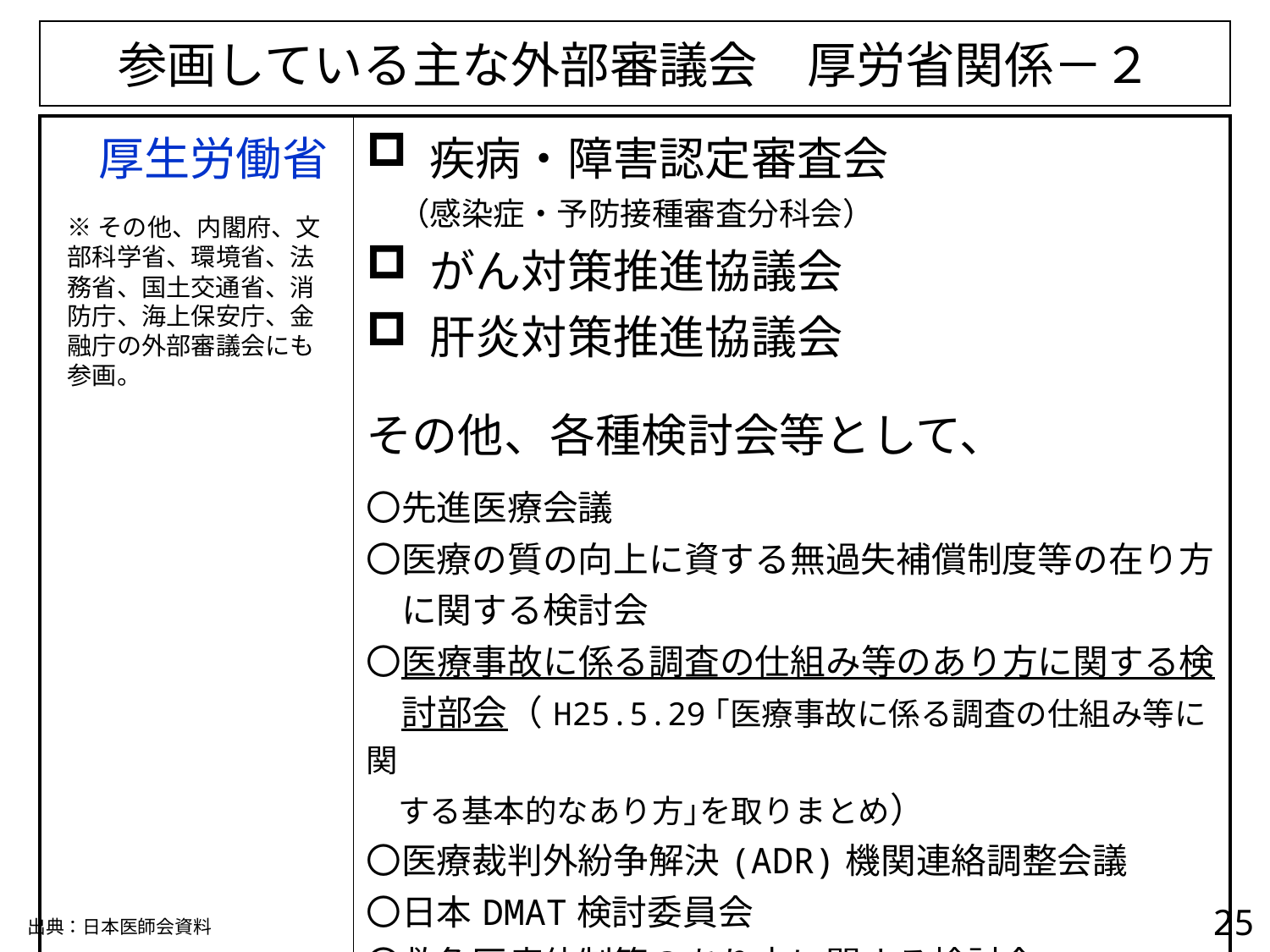

参画している主な外部審議会　厚労省関係－２
| 厚生労働省 | 疾病・障害認定審査会 　（感染症・予防接種審査分科会） がん対策推進協議会 肝炎対策推進協議会 その他、各種検討会等として、 〇先進医療会議 〇医療の質の向上に資する無過失補償制度等の在り方 　に関する検討会 〇医療事故に係る調査の仕組み等のあり方に関する検 　討部会（H25.5.29｢医療事故に係る調査の仕組み等に関 　する基本的なあり方｣を取りまとめ） 〇医療裁判外紛争解決(ADR)機関連絡調整会議 〇日本DMAT検討委員会 〇救急医療体制等のあり方に関する検討会 〇専門医の在り方に関する検討会（H25.4.22に報告書を取 　りまとめ）　　　　　　　　　　　　　　　　ほか多数 |
| --- | --- |
※その他、内閣府、文部科学省、環境省、法務省、国土交通省、消防庁、海上保安庁、金融庁の外部審議会にも参画。
25
出典：日本医師会資料